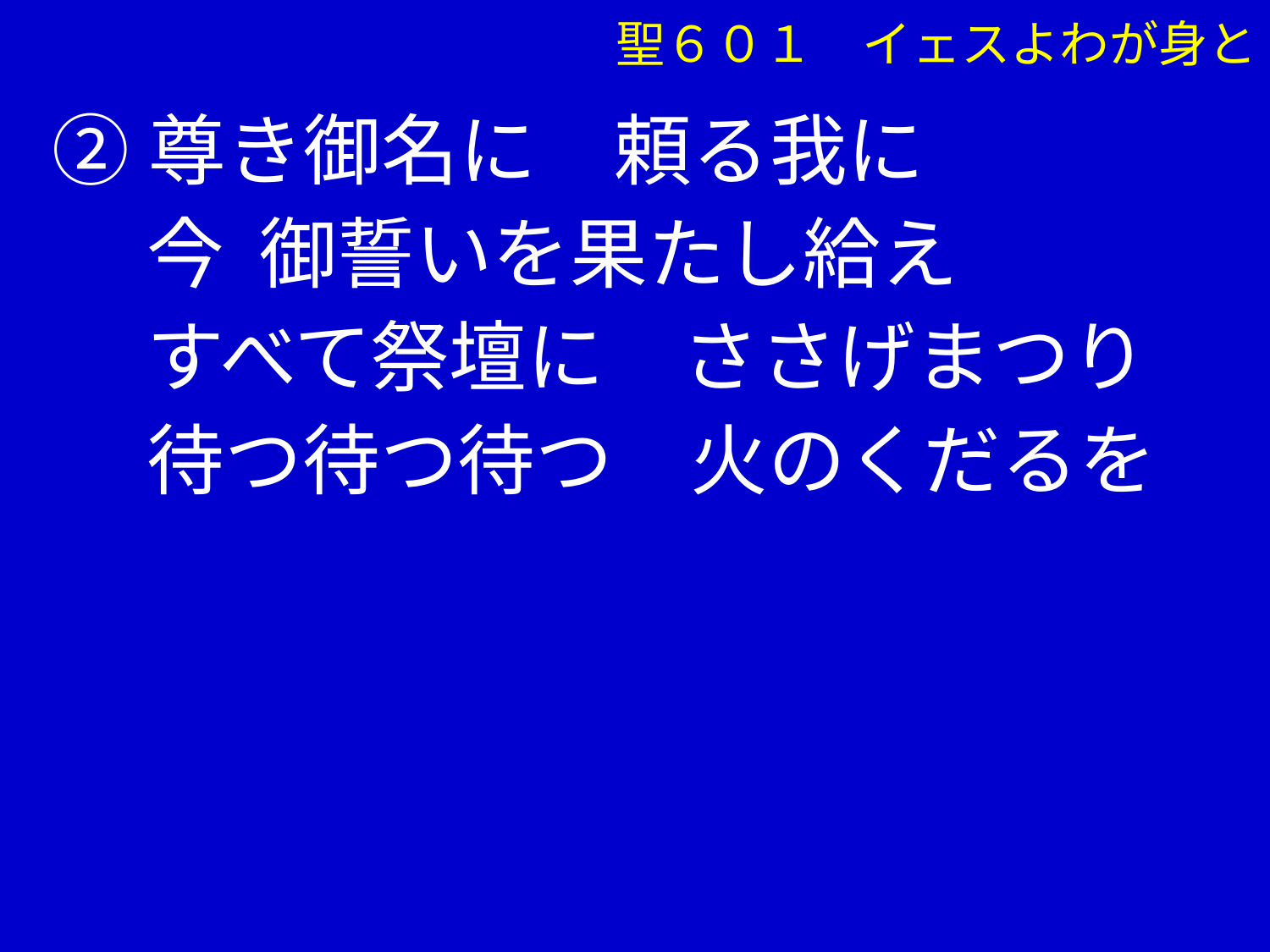

②尊き御名に　頼る我に
　 今  御誓いを果たし給え
　 すべて祭壇に　ささげまつり
　 待つ待つ待つ　火のくだるを

聖６０１　イェスよわが身と